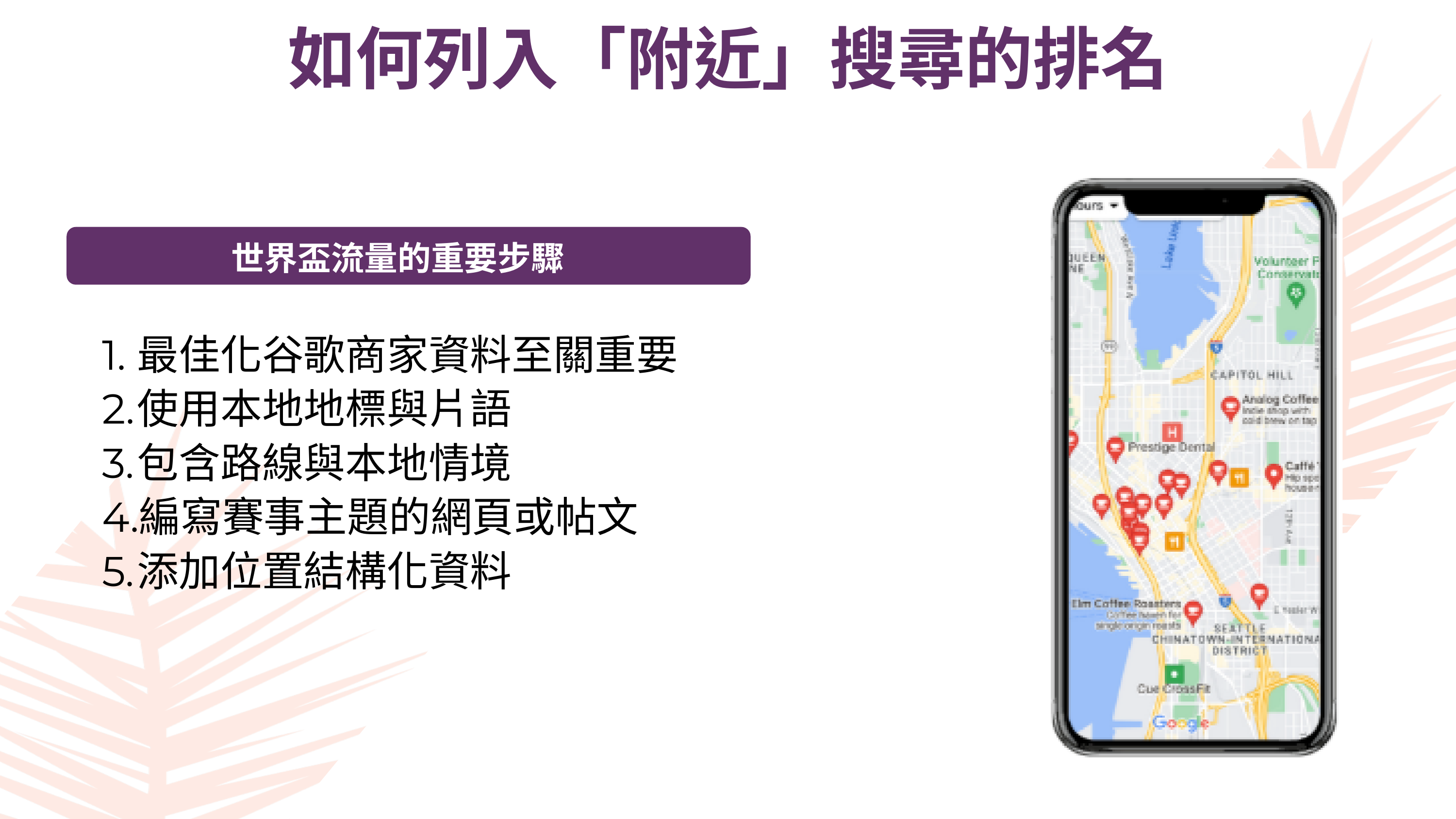

如何列入「附近」搜尋的排名

世界盃流量的重要步驟
最佳化谷歌商家資料至關重要
使用本地地標與片語
包含路線與本地情境
編寫賽事主題的網頁或帖文
添加位置結構化資料